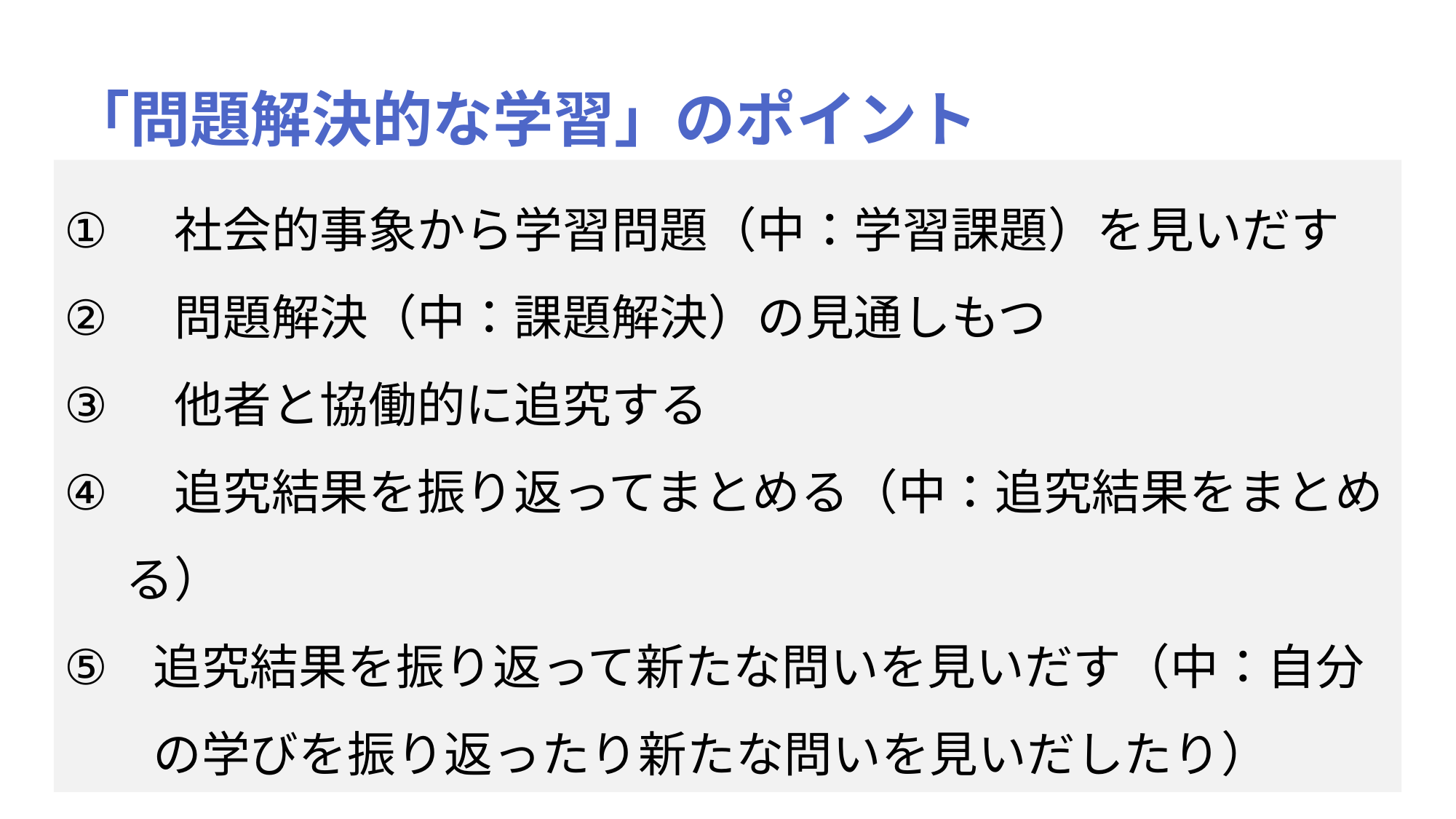

「問題解決的な学習」のポイント
　社会的事象から学習問題（中：学習課題）を見いだす
　問題解決（中：課題解決）の見通しもつ
　他者と協働的に追究する
　追究結果を振り返ってまとめる（中：追究結果をまとめる）
追究結果を振り返って新たな問いを見いだす（中：自分の学びを振り返ったり新たな問いを見いだしたり）